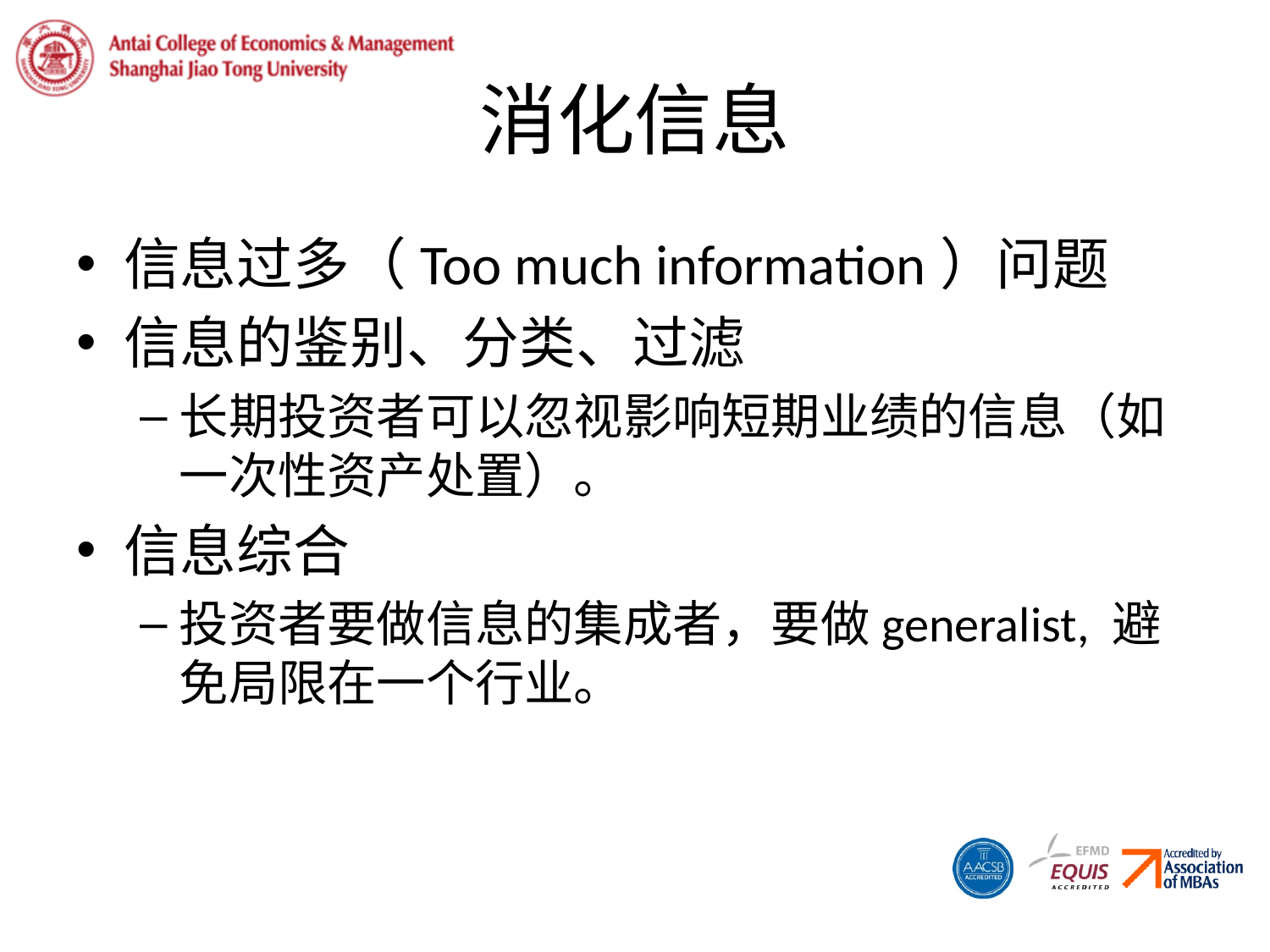

# 消化信息
信息过多（Too much information）问题
信息的鉴别、分类、过滤
长期投资者可以忽视影响短期业绩的信息（如一次性资产处置）。
信息综合
投资者要做信息的集成者，要做generalist, 避免局限在一个行业。